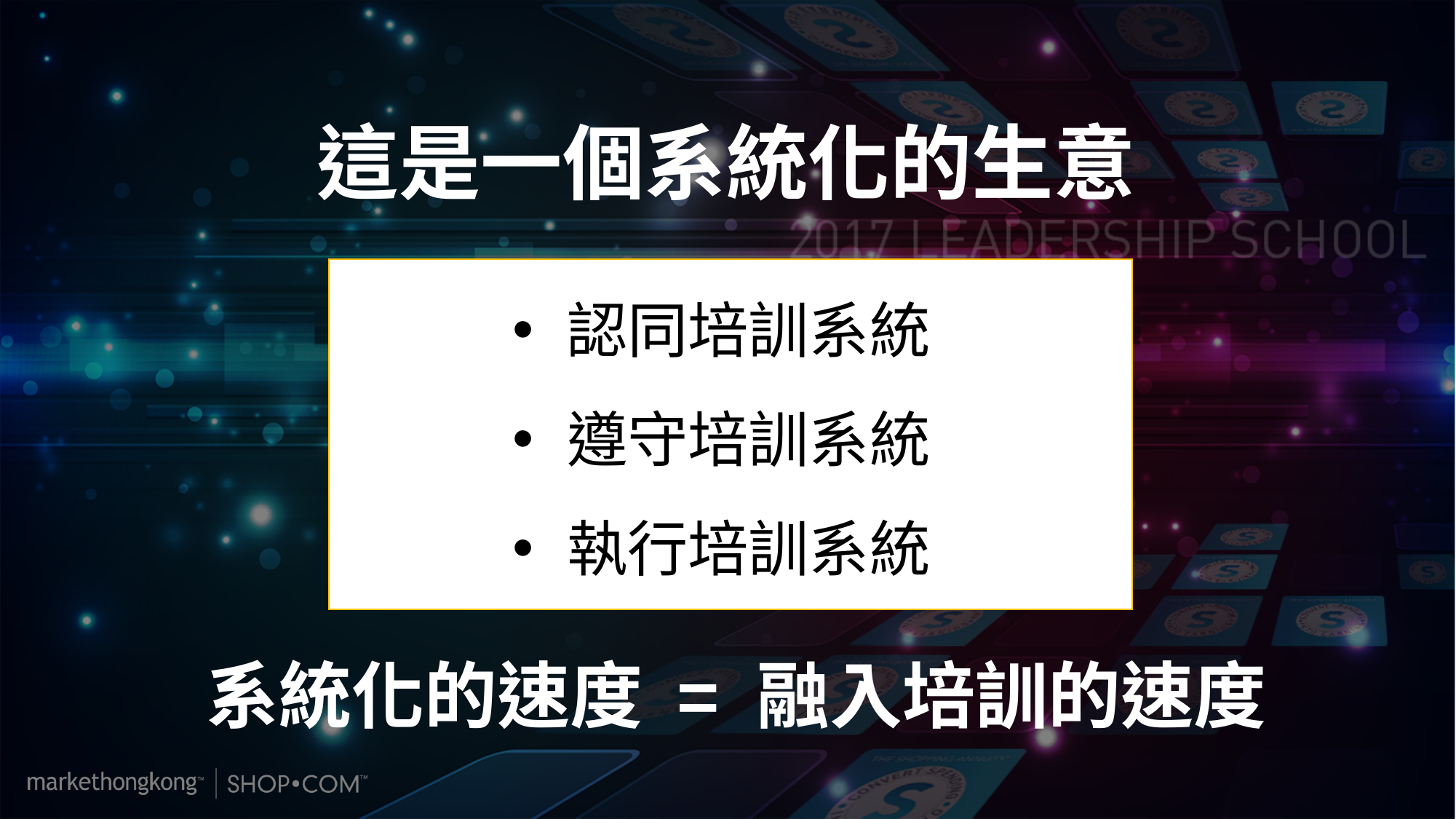

這是一個系統化的生意

認同培訓系統

遵守培訓系統

執行培訓系統
系統化的速度 = 融入培訓的速度